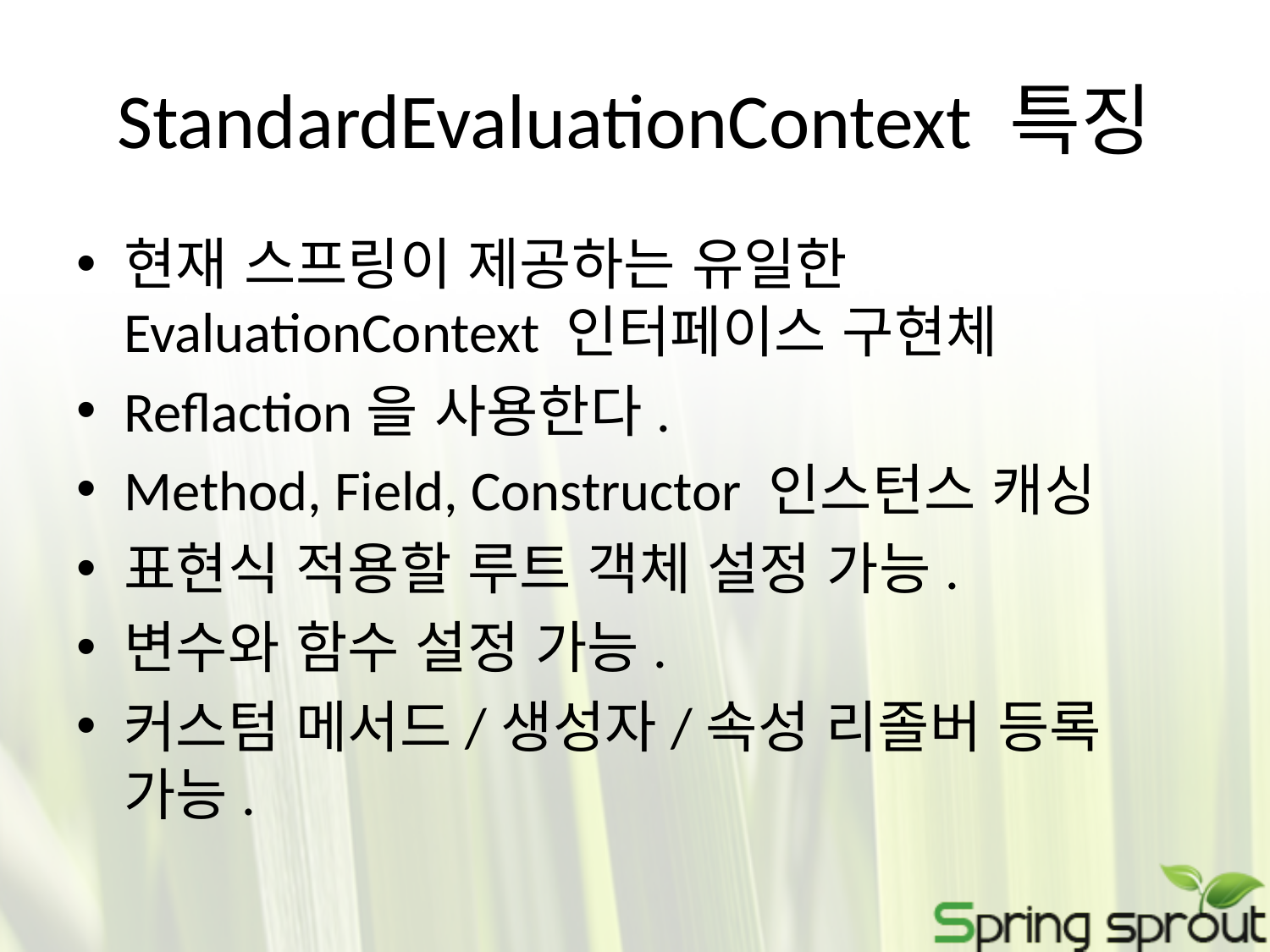

# StandardEvaluationContext 특징
현재 스프링이 제공하는 유일한 EvaluationContext 인터페이스 구현체
Reflaction을 사용한다.
Method, Field, Constructor 인스턴스 캐싱
표현식 적용할 루트 객체 설정 가능.
변수와 함수 설정 가능.
커스텀 메서드/생성자/속성 리졸버 등록 가능.